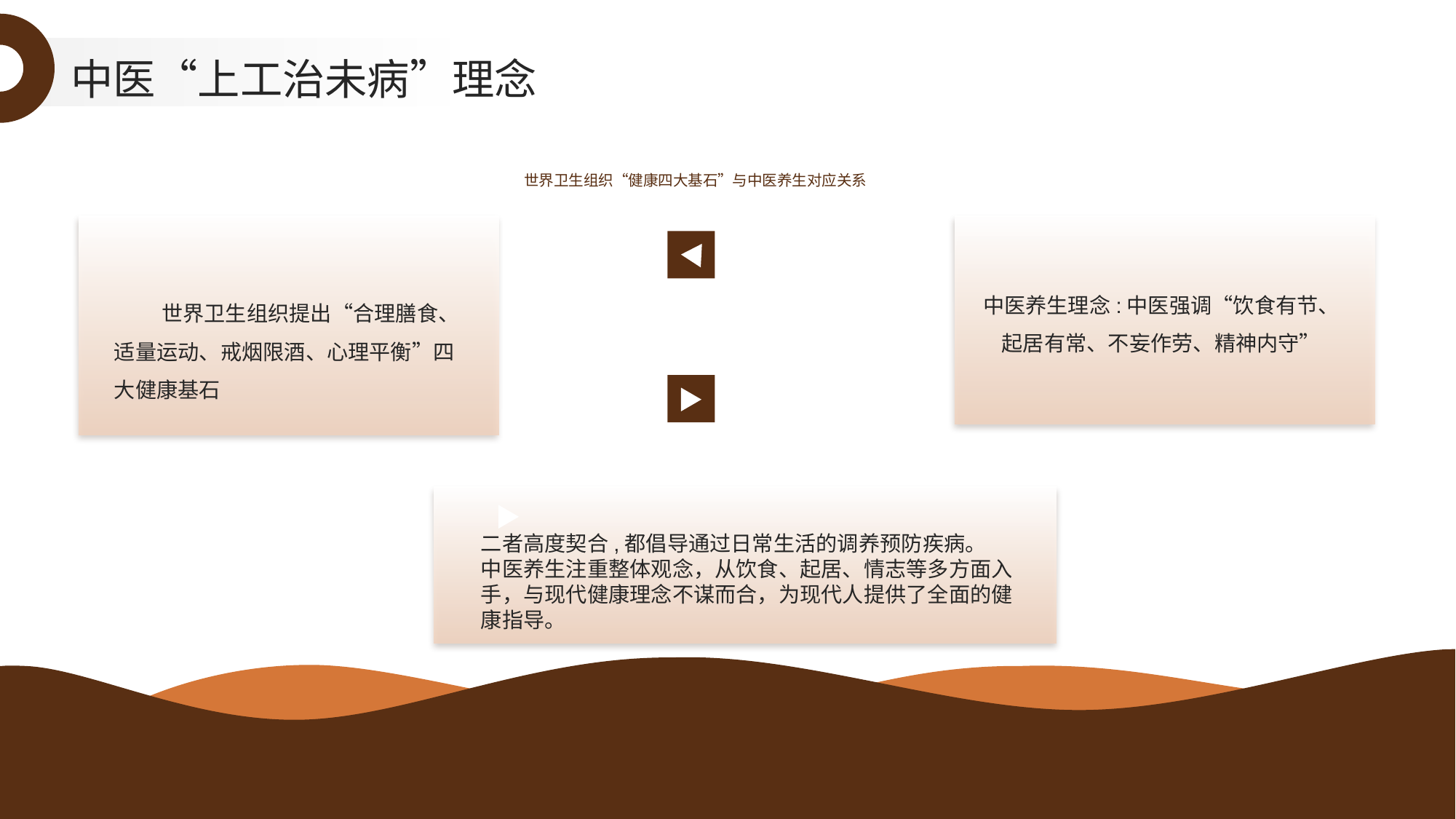

中医“上工治未病”理念
世界卫生组织“健康四大基石”与中医养生对应关系

中医养生理念:中医强调“饮食有节、起居有常、不妄作劳、精神内守”
         世界卫生组织提出“合理膳食、适量运动、戒烟限酒、心理平衡”四大健康基石

二者高度契合,都倡导通过日常生活的调养预防疾病。
中医养生注重整体观念，从饮食、起居、情志等多方面入手，与现代健康理念不谋而合，为现代人提供了全面的健康指导。